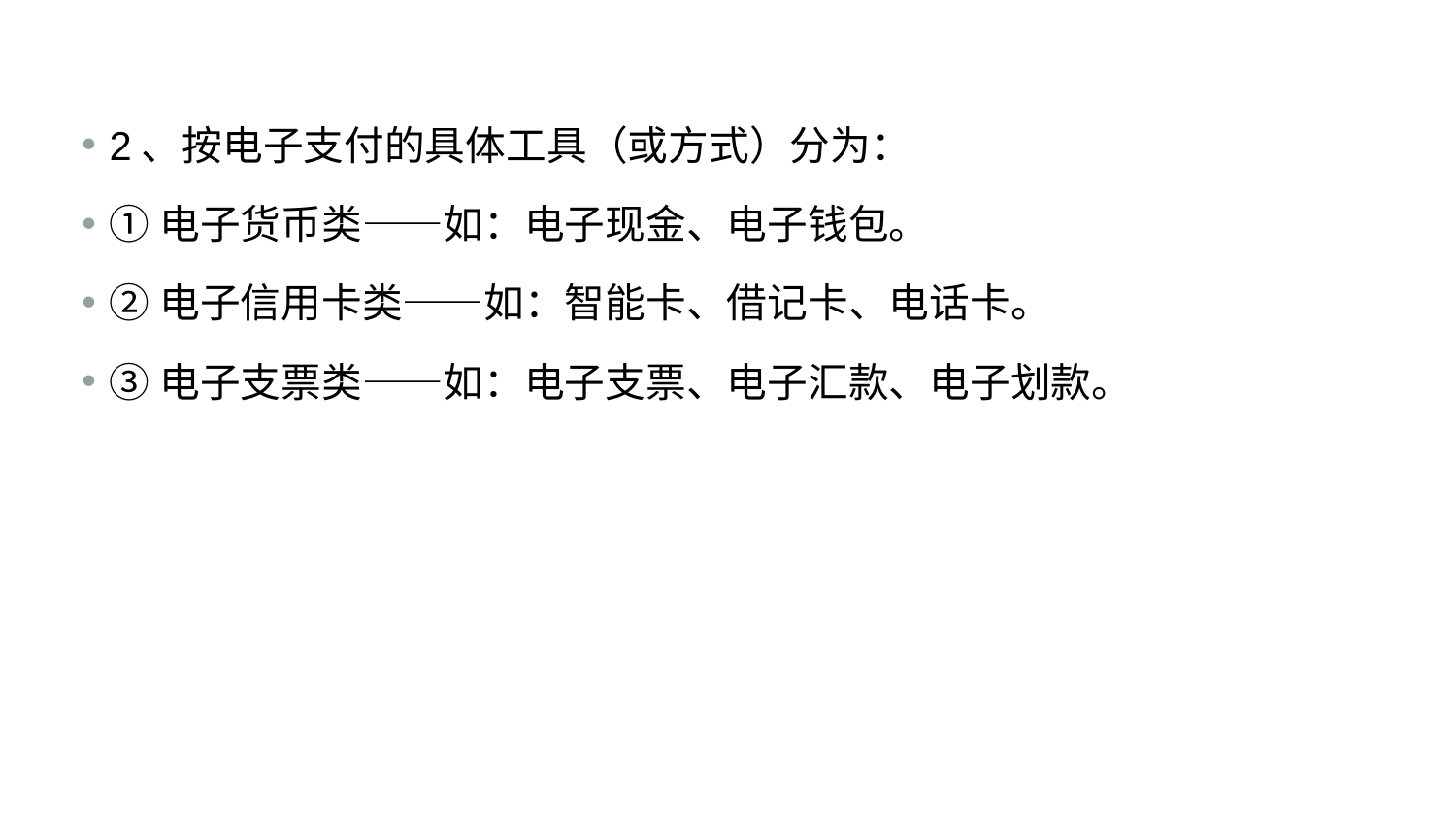

#
2、按电子支付的具体工具（或方式）分为：
①电子货币类——如：电子现金、电子钱包。
②电子信用卡类——如：智能卡、借记卡、电话卡。
③电子支票类——如：电子支票、电子汇款、电子划款。